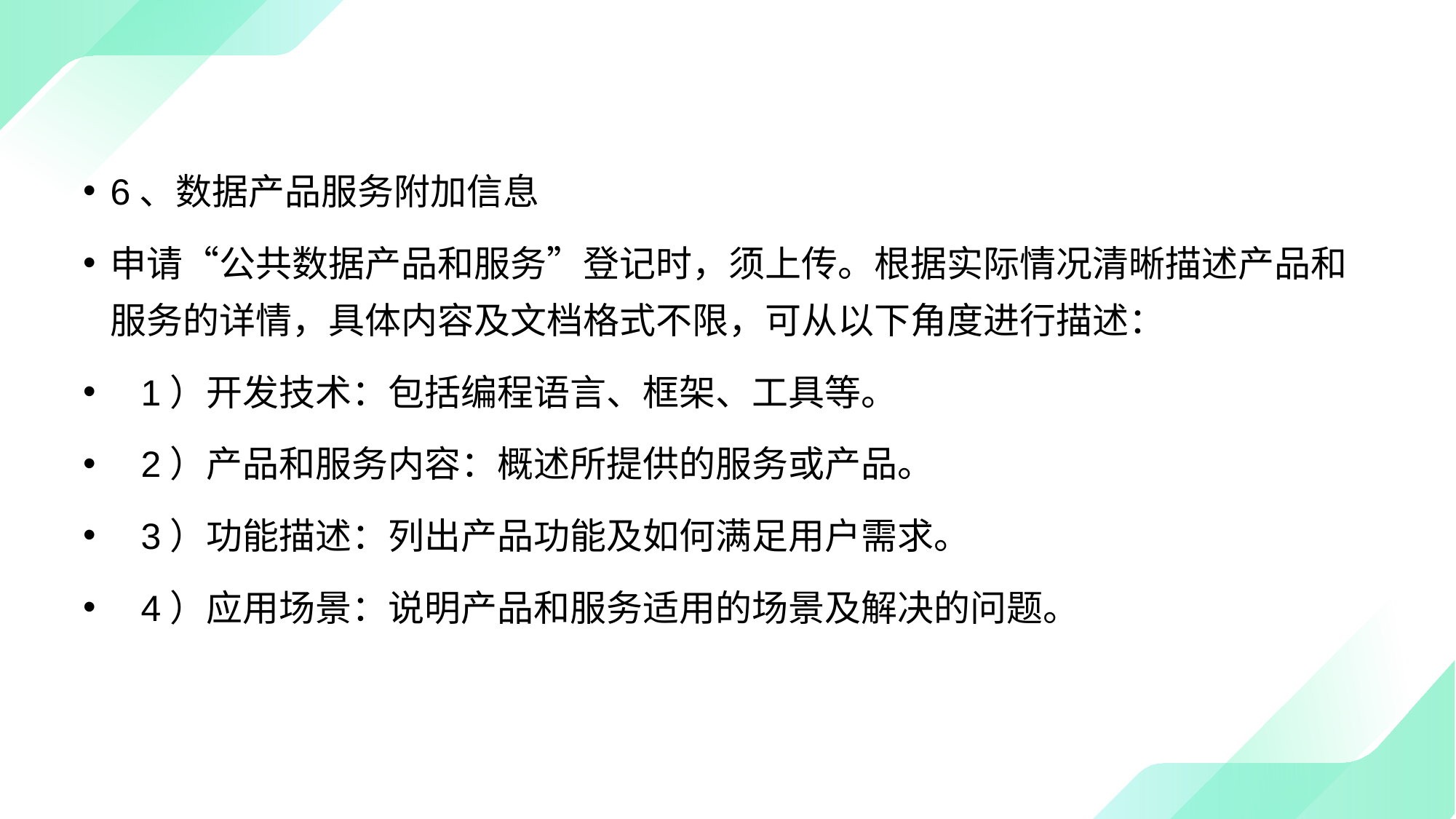

6、数据产品服务附加信息
申请“公共数据产品和服务”登记时，须上传。根据实际情况清晰描述产品和服务的详情，具体内容及文档格式不限，可从以下角度进行描述：
   1）开发技术：包括编程语言、框架、工具等。
   2）产品和服务内容：概述所提供的服务或产品。
   3）功能描述：列出产品功能及如何满足用户需求。
   4）应用场景：说明产品和服务适用的场景及解决的问题。